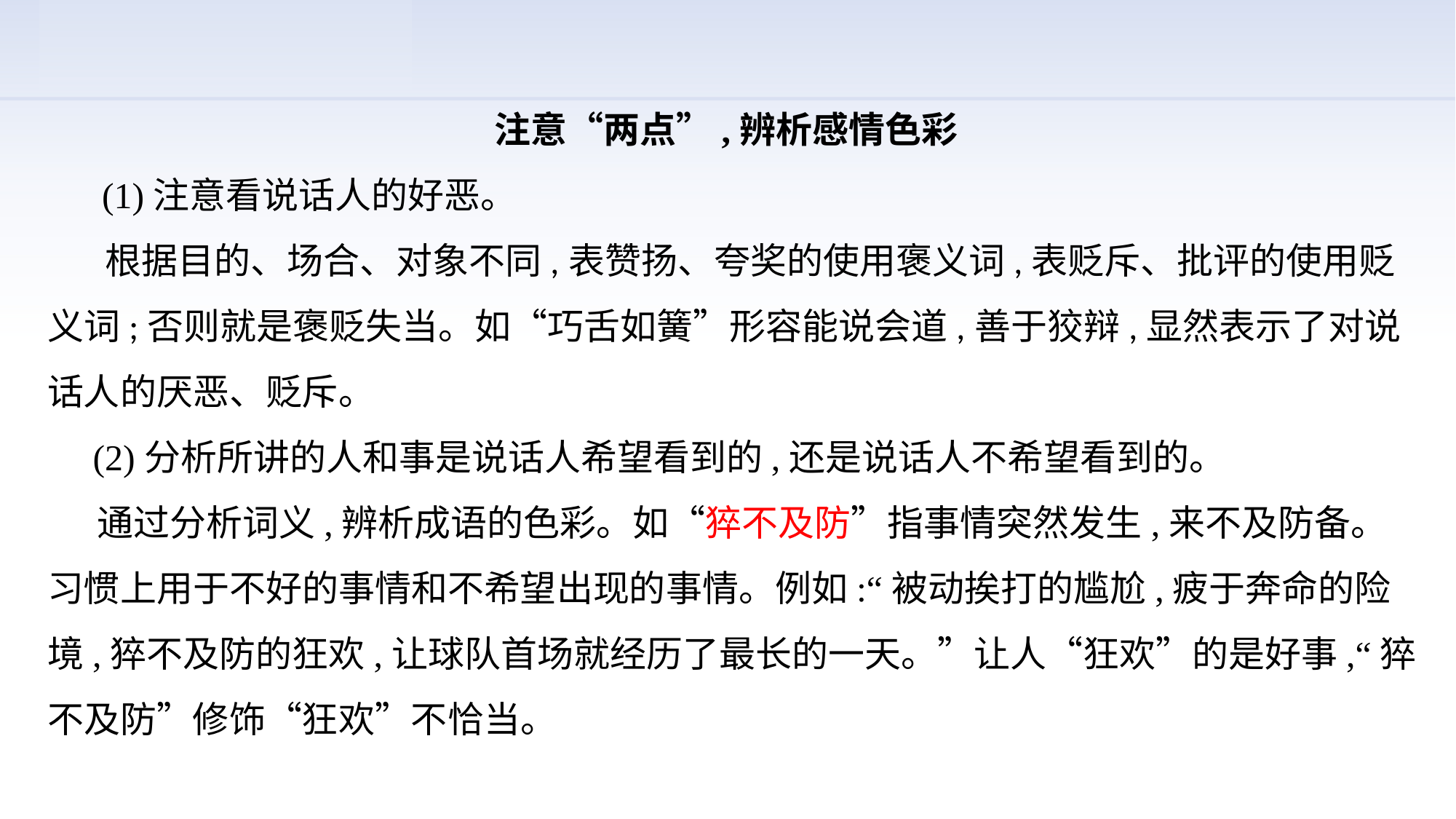

注意“两点”,辨析感情色彩
      (1)注意看说话人的好恶。
      根据目的、场合、对象不同,表赞扬、夸奖的使用褒义词,表贬斥、批评的使用贬义词;否则就是褒贬失当。如“巧舌如簧”形容能说会道,善于狡辩,显然表示了对说话人的厌恶、贬斥。
     (2)分析所讲的人和事是说话人希望看到的,还是说话人不希望看到的。
     通过分析词义,辨析成语的色彩。如“猝不及防”指事情突然发生,来不及防备。习惯上用于不好的事情和不希望出现的事情。例如:“被动挨打的尴尬,疲于奔命的险境,猝不及防的狂欢,让球队首场就经历了最长的一天。”让人“狂欢”的是好事,“猝不及防”修饰“狂欢”不恰当。